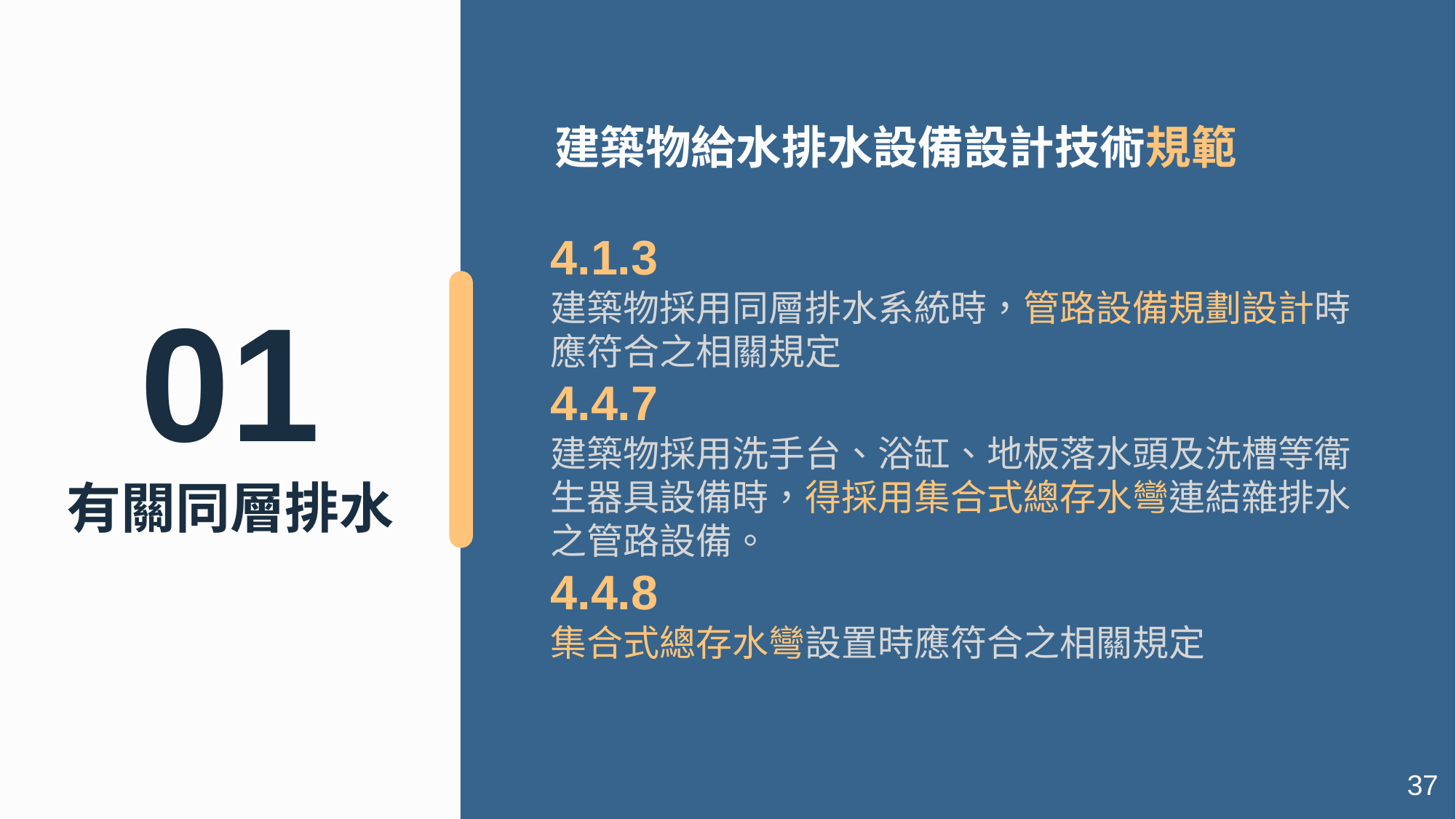

# 建築物給水排水設備設計技術規範
4.1.3
建築物採用同層排水系統時，管路設備規劃設計時應符合之相關規定
4.4.7
建築物採用洗手台、浴缸、地板落水頭及洗槽等衛生器具設備時，得採用集合式總存水彎連結雜排水之管路設備。
4.4.8
集合式總存水彎設置時應符合之相關規定

01
有關同層排水
37